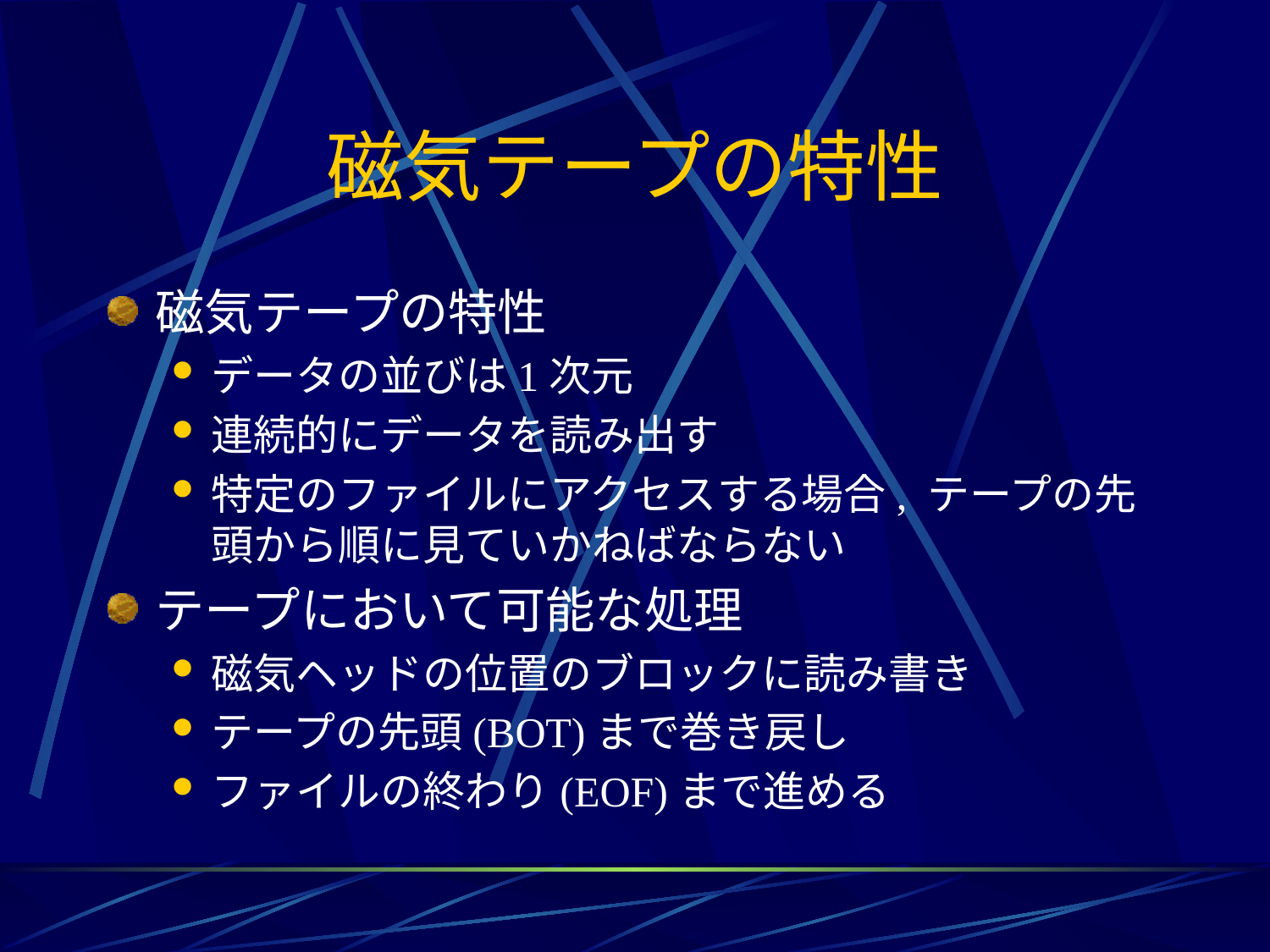

# 磁気テープの特性
磁気テープの特性
データの並びは1次元
連続的にデータを読み出す
特定のファイルにアクセスする場合, テープの先頭から順に見ていかねばならない
テープにおいて可能な処理
磁気ヘッドの位置のブロックに読み書き
テープの先頭(BOT)まで巻き戻し
ファイルの終わり(EOF)まで進める